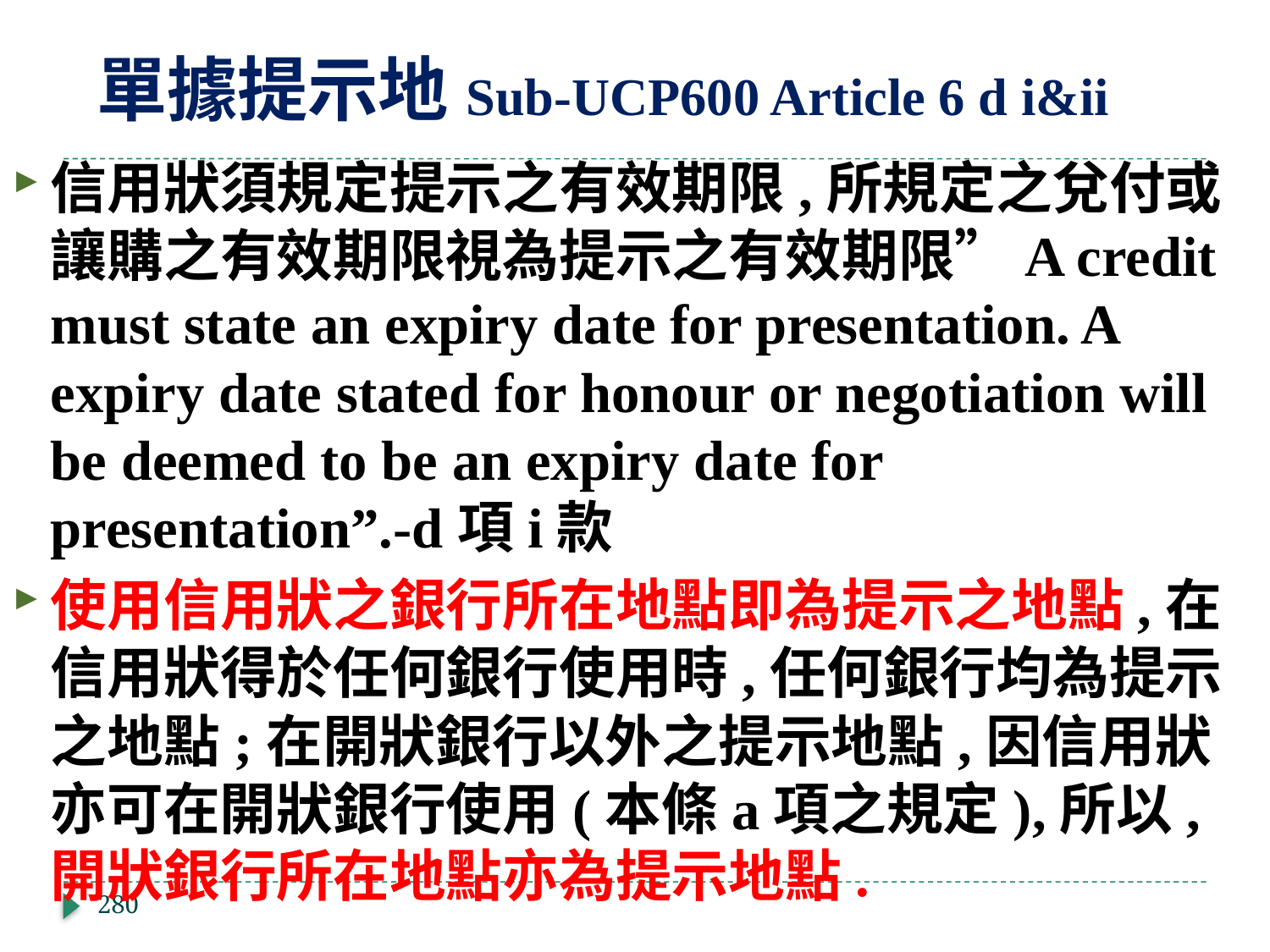

# 單據提示地Sub-UCP600 Article 6 d i&ii
信用狀須規定提示之有效期限,所規定之兌付或讓購之有效期限視為提示之有效期限”A credit must state an expiry date for presentation. A expiry date stated for honour or negotiation will be deemed to be an expiry date for presentation”.-d項i款
使用信用狀之銀行所在地點即為提示之地點,在信用狀得於任何銀行使用時,任何銀行均為提示之地點;在開狀銀行以外之提示地點,因信用狀亦可在開狀銀行使用(本條a項之規定),所以,開狀銀行所在地點亦為提示地點.
280